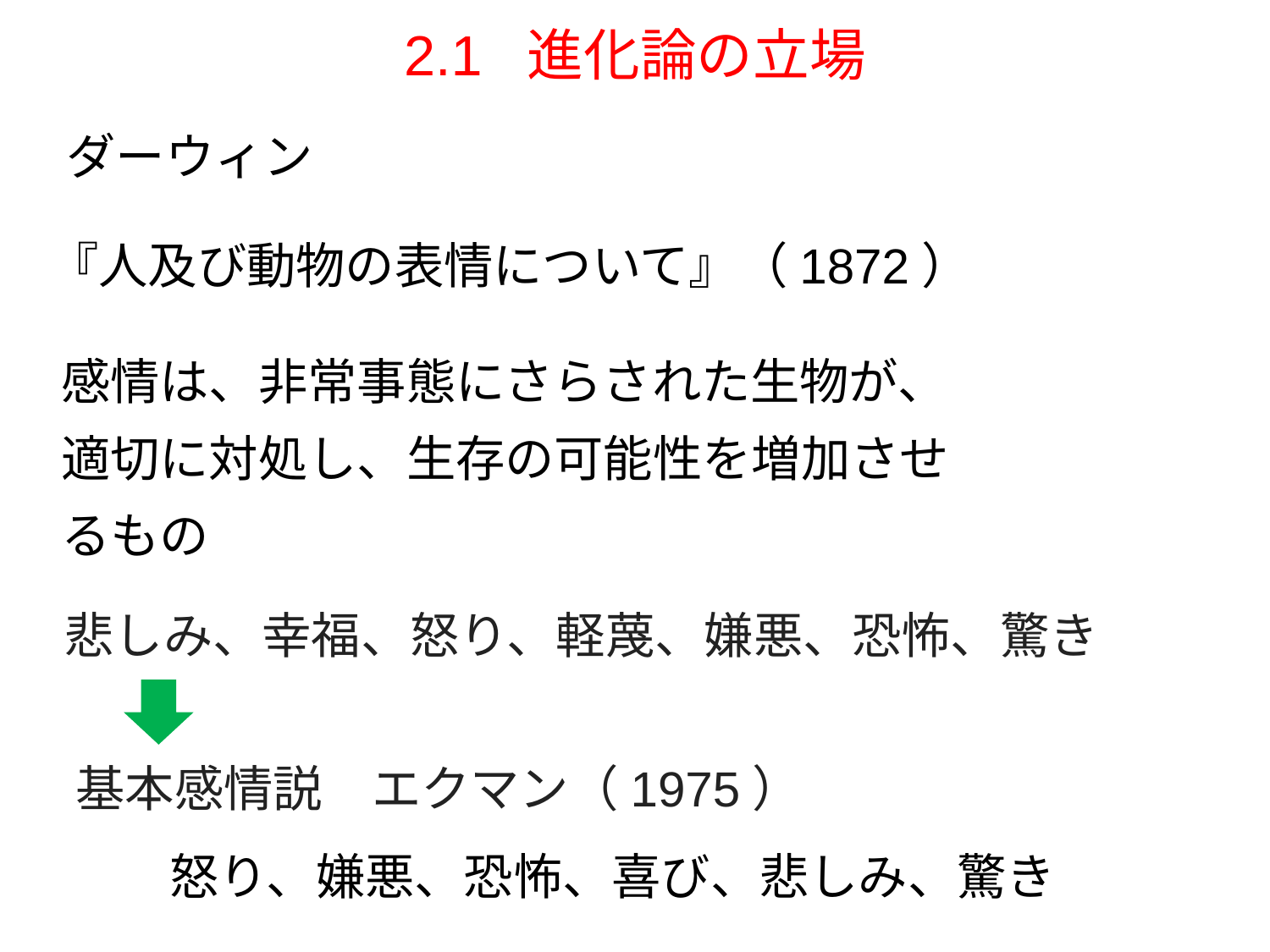

# 2.1  進化論の立場
ダーウィン
『人及び動物の表情について』（1872）
感情は、非常事態にさらされた生物が、適切に対処し、生存の可能性を増加させるもの
悲しみ、幸福、怒り、軽蔑、嫌悪、恐怖、驚き

基本感情説　エクマン（1975）
怒り、嫌悪、恐怖、喜び、悲しみ、驚き